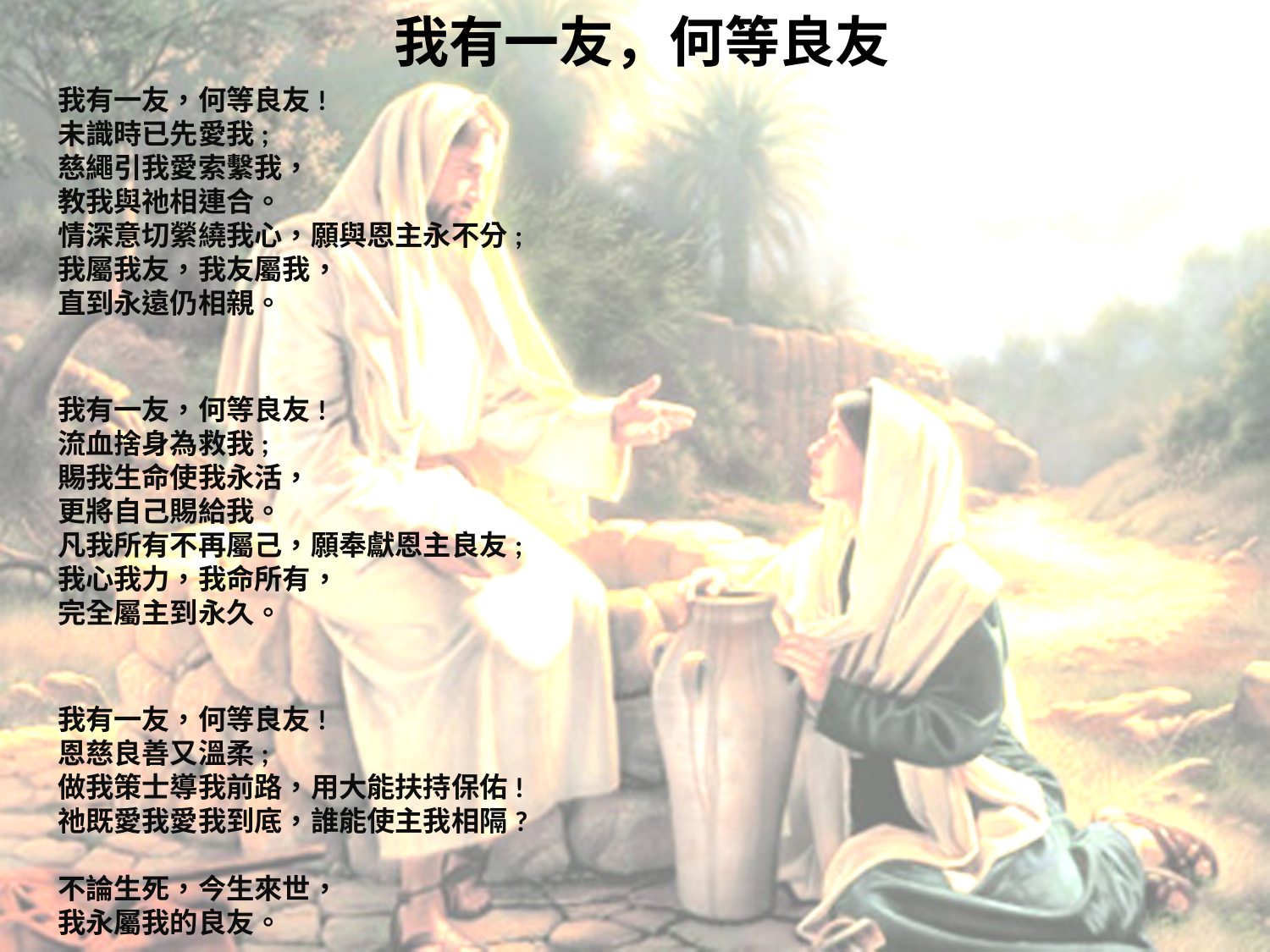

# 我有一友，何等良友
我有一友，何等良友!
未識時已先愛我;
慈繩引我愛索繫我，
教我與祂相連合。
情深意切縈繞我心，願與恩主永不分;
我屬我友，我友屬我，
直到永遠仍相親。
我有一友，何等良友!
流血捨身為救我;
賜我生命使我永活，
更將自己賜給我。
凡我所有不再屬己，願奉獻恩主良友;
我心我力，我命所有，
完全屬主到永久。
我有一友，何等良友!
恩慈良善又溫柔;
做我策士導我前路，用大能扶持保佑!
祂既愛我愛我到底，誰能使主我相隔?
不論生死，今生來世，
我永屬我的良友。